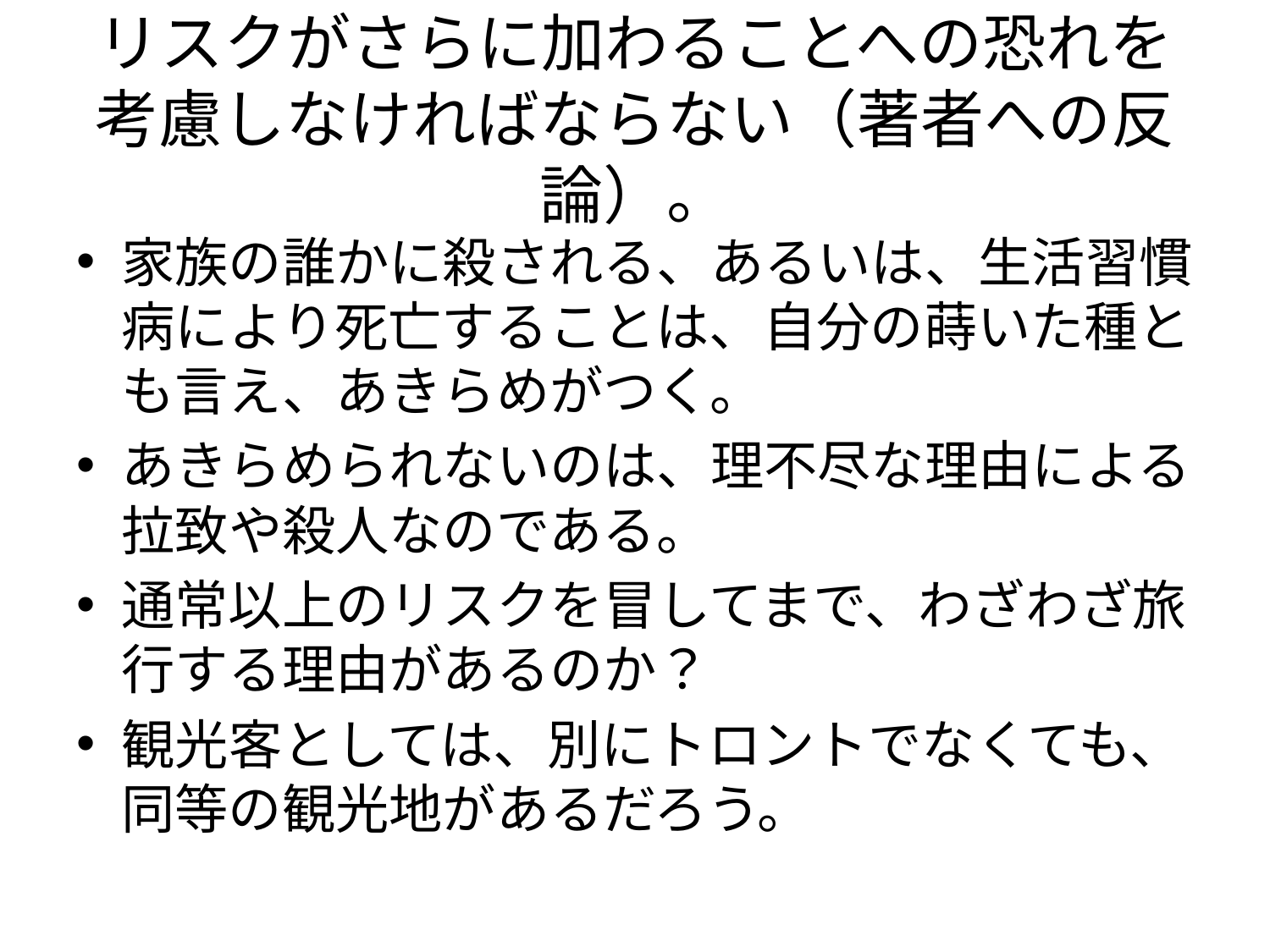

# リスクがさらに加わることへの恐れを考慮しなければならない（著者への反論）。
家族の誰かに殺される、あるいは、生活習慣病により死亡することは、自分の蒔いた種とも言え、あきらめがつく。
あきらめられないのは、理不尽な理由による拉致や殺人なのである。
通常以上のリスクを冒してまで、わざわざ旅行する理由があるのか？
観光客としては、別にトロントでなくても、同等の観光地があるだろう。